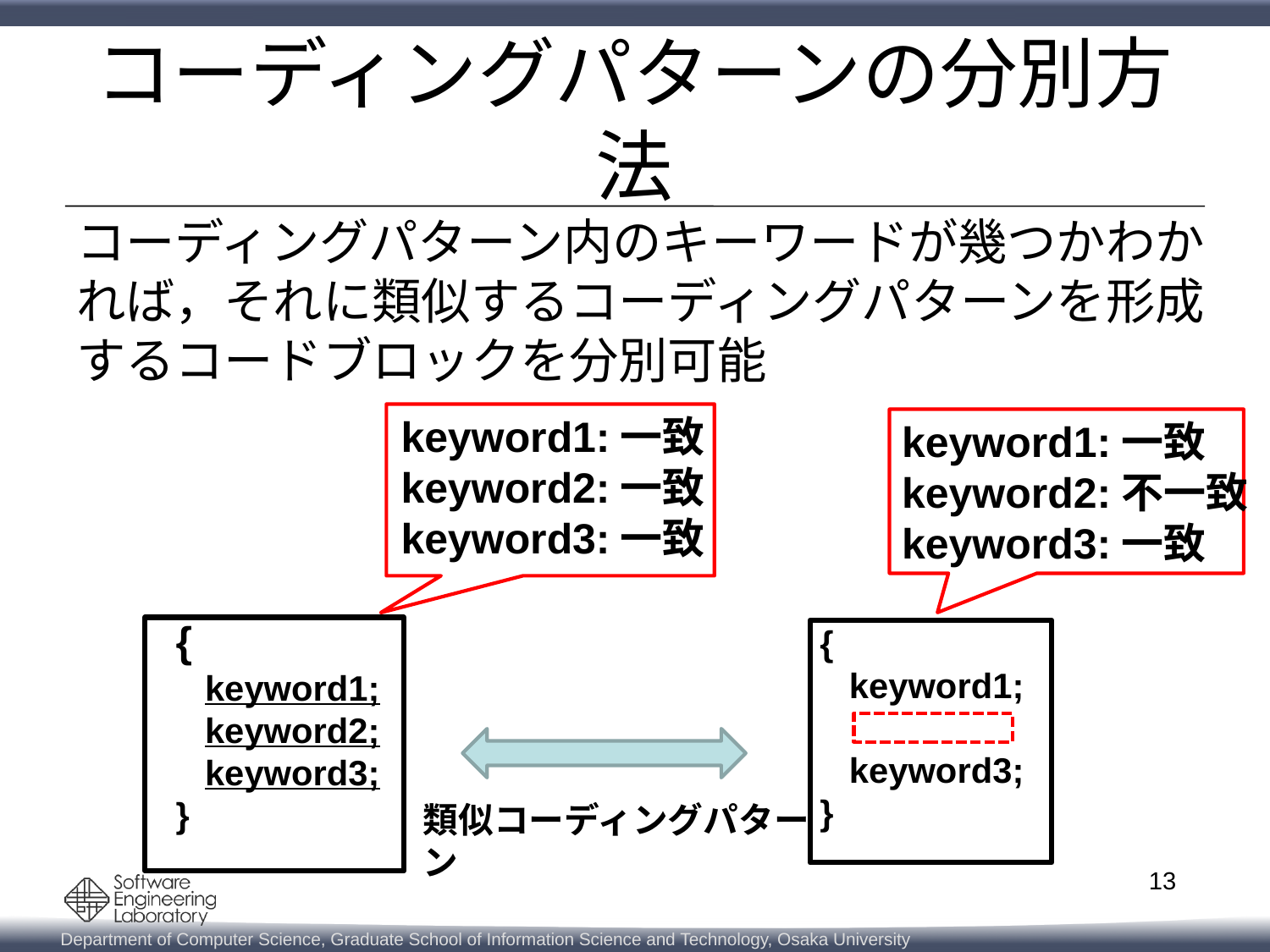

# コーディングパターンの分別方法
コーディングパターン内のキーワードが幾つかわかれば，それに類似するコーディングパターンを形成するコードブロックを分別可能

keyword1:一致
keyword2:一致
keyword3:一致

keyword1:一致
keyword2:不一致
keyword3:一致
{
   keyword1;
   keyword2;
   keyword3;
}

{
   keyword1;

   keyword3;
}

類似コーディングパターン
13